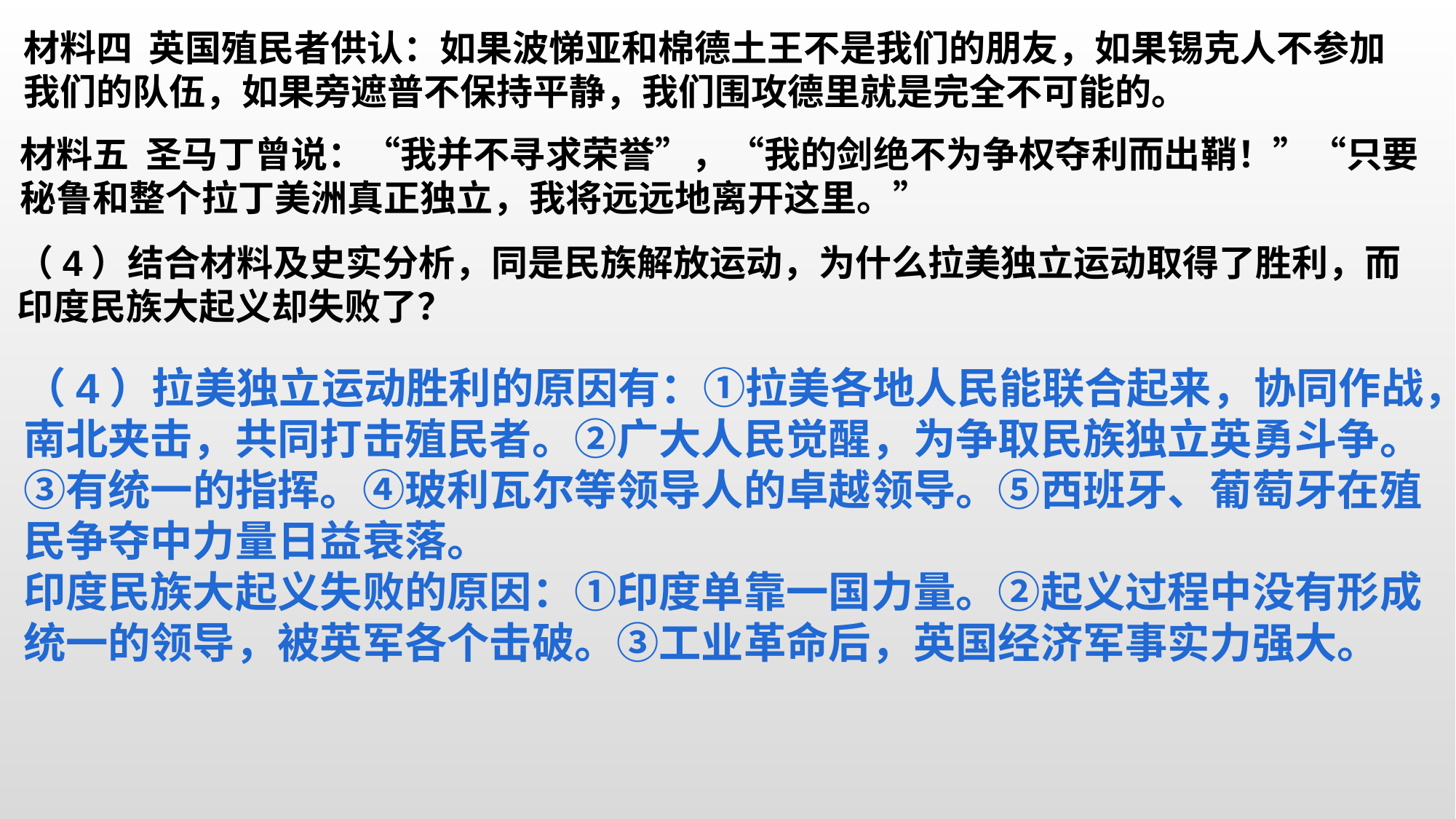

材料四  英国殖民者供认：如果波悌亚和棉德土王不是我们的朋友，如果锡克人不参加我们的队伍，如果旁遮普不保持平静，我们围攻德里就是完全不可能的。
材料五  圣马丁曾说：“我并不寻求荣誉”，“我的剑绝不为争权夺利而出鞘！”“只要秘鲁和整个拉丁美洲真正独立，我将远远地离开这里。”
（4）结合材料及史实分析，同是民族解放运动，为什么拉美独立运动取得了胜利，而印度民族大起义却失败了？
（4）拉美独立运动胜利的原因有：①拉美各地人民能联合起来，协同作战，南北夹击，共同打击殖民者。②广大人民觉醒，为争取民族独立英勇斗争。③有统一的指挥。④玻利瓦尔等领导人的卓越领导。⑤西班牙、葡萄牙在殖民争夺中力量日益衰落。
印度民族大起义失败的原因：①印度单靠一国力量。②起义过程中没有形成统一的领导，被英军各个击破。③工业革命后，英国经济军事实力强大。